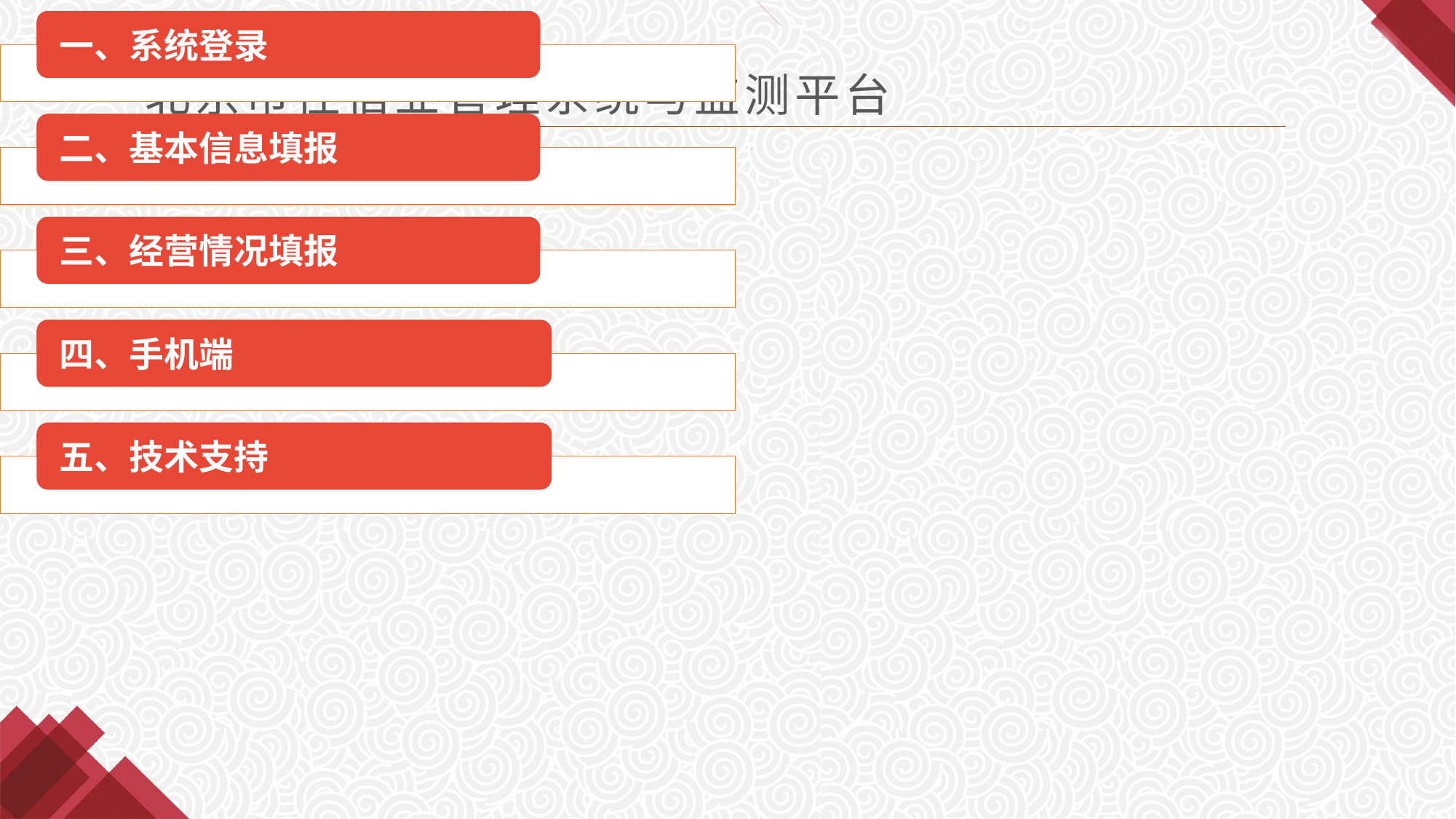

北京市住宿业管理系统与监测平台

一、系统概述

二、登录注册

三、通知公告

四、基本信息填报

五、暗访反馈

一、系统登录

二、基本信息填报

三、经营情况填报

四、手机端

五、技术支持